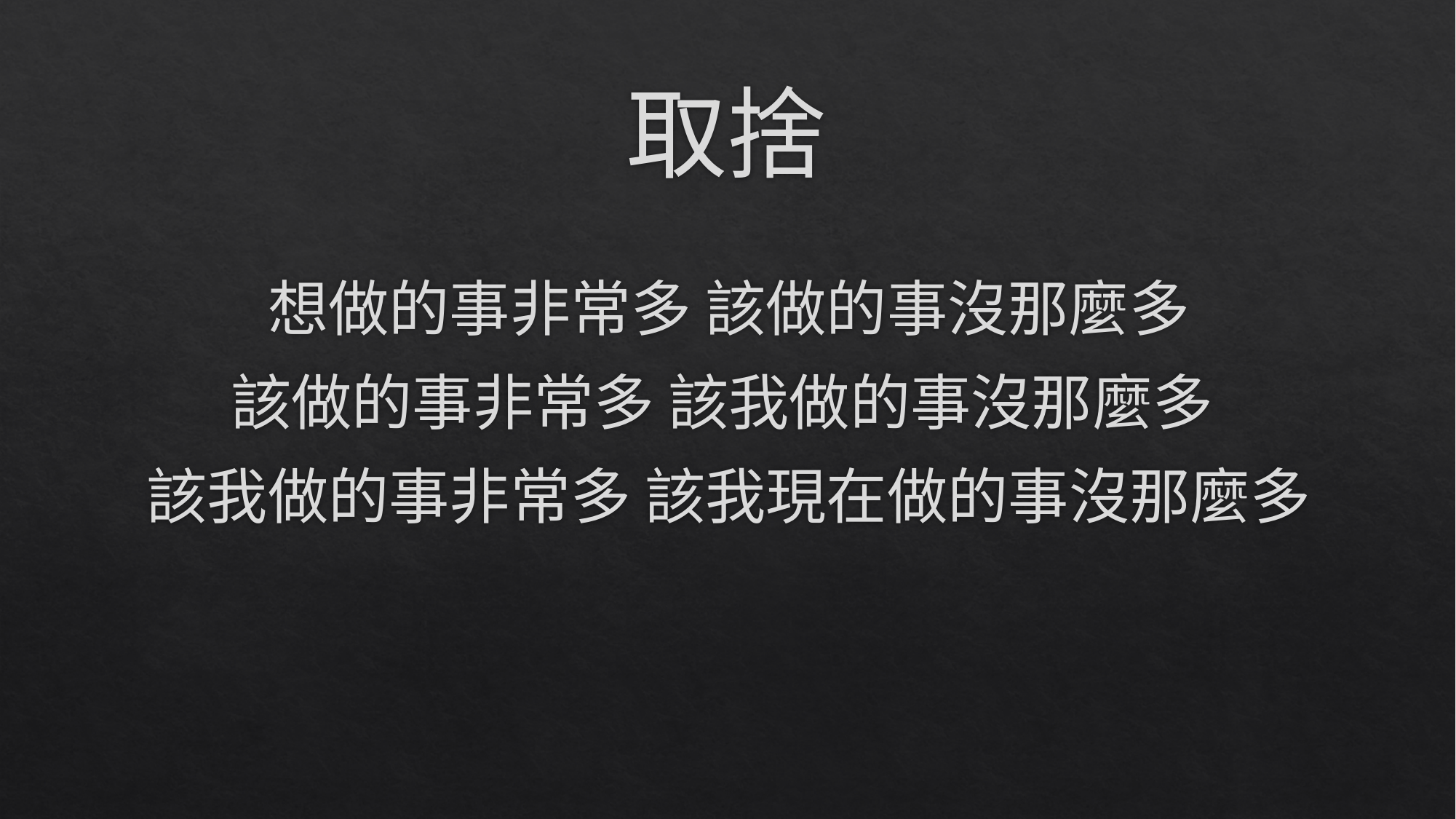

# 取捨

想做的事非常多 該做的事沒那麼多
該做的事非常多 該我做的事沒那麼多
該我做的事非常多 該我現在做的事沒那麼多